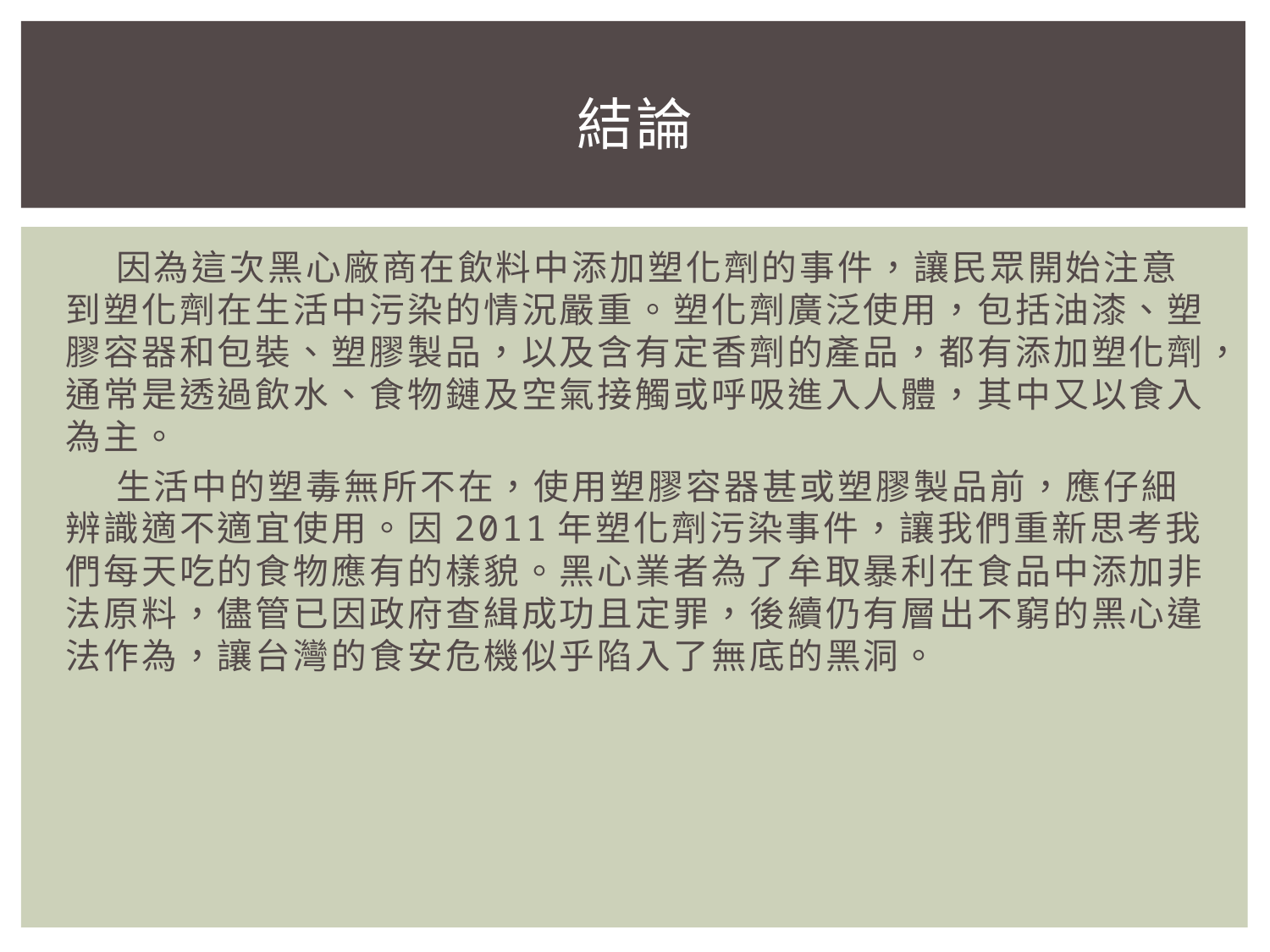

# 結論
    因為這次黑心廠商在飲料中添加塑化劑的事件，讓民眾開始注意到塑化劑在生活中污染的情況嚴重。塑化劑廣泛使用，包括油漆、塑膠容器和包裝、塑膠製品，以及含有定香劑的產品，都有添加塑化劑，通常是透過飲水、食物鏈及空氣接觸或呼吸進入人體，其中又以食入為主。
    生活中的塑毒無所不在，使用塑膠容器甚或塑膠製品前，應仔細辨識適不適宜使用。因2011年塑化劑污染事件，讓我們重新思考我們每天吃的食物應有的樣貌。黑心業者為了牟取暴利在食品中添加非法原料，儘管已因政府查緝成功且定罪，後續仍有層出不窮的黑心違法作為，讓台灣的食安危機似乎陷入了無底的黑洞。